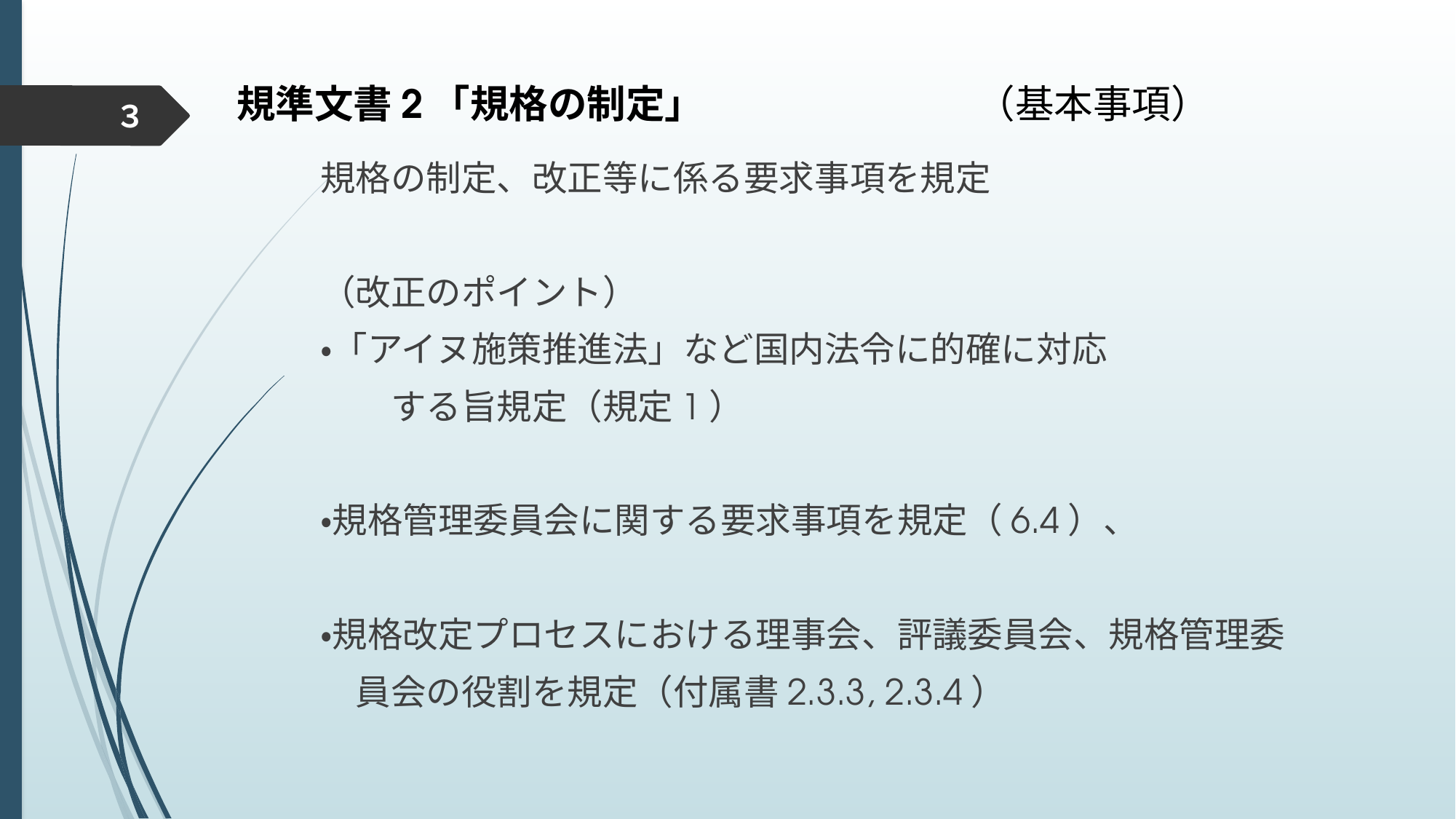

# 規準文書2「規格の制定」　　　　　　　（基本事項）
３
規格の制定、改正等に係る要求事項を規定

（改正のポイント）
・「アイヌ施策推進法」など国内法令に的確に対応
　　する旨規定（規定1）

・規格管理委員会に関する要求事項を規定（6.4）、

・規格改定プロセスにおける理事会、評議委員会、規格管理委
　員会の役割を規定（付属書2.3.3, 2.3.4）